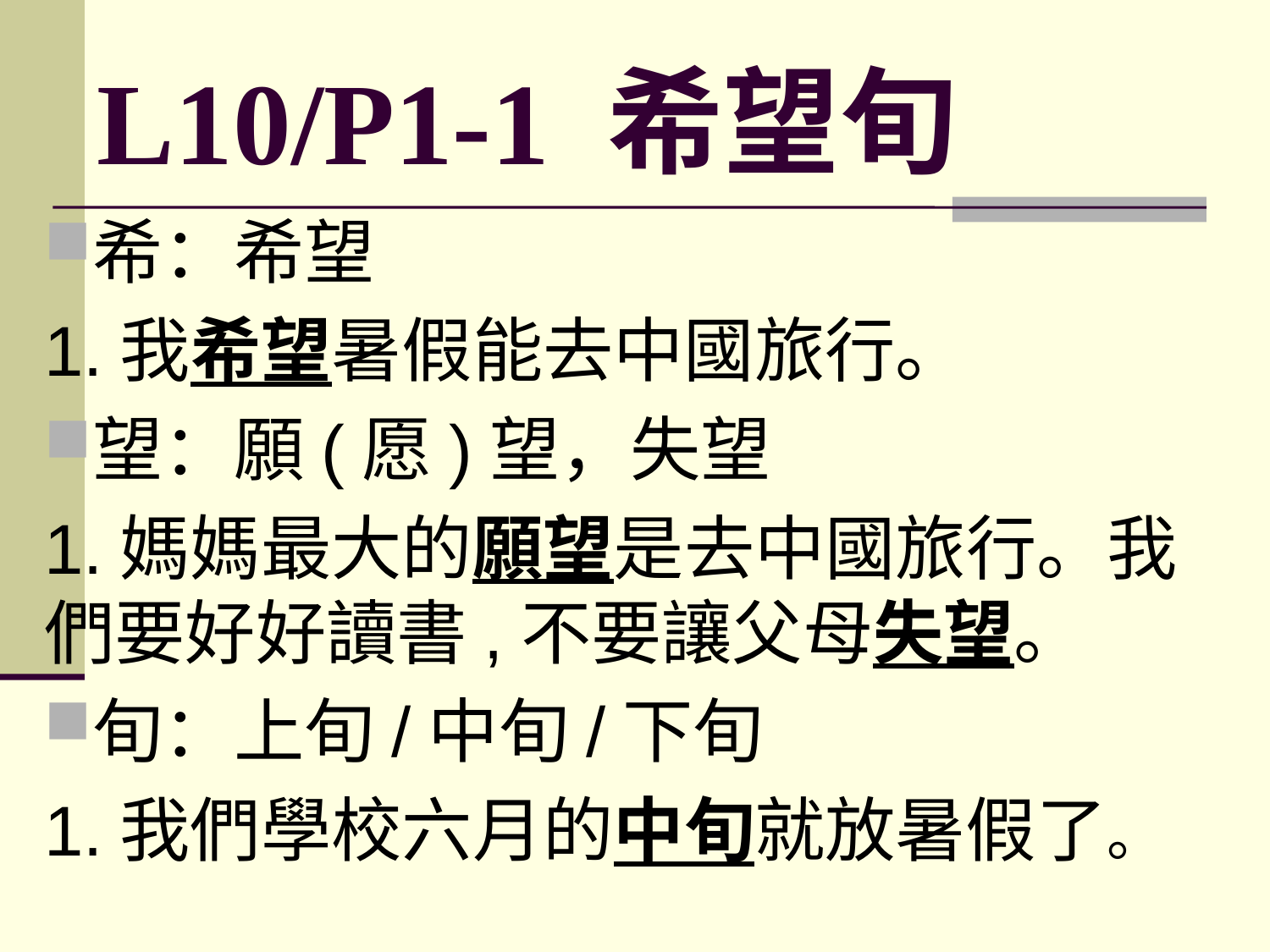

# L10/P1-1 希望旬
希：希望
1.我希望暑假能去中國旅行。
望：願(愿)望，失望
1.媽媽最大的願望是去中國旅行。我們要好好讀書,不要讓父母失望。
旬：上旬/中旬/下旬
1.我們學校六月的中旬就放暑假了。